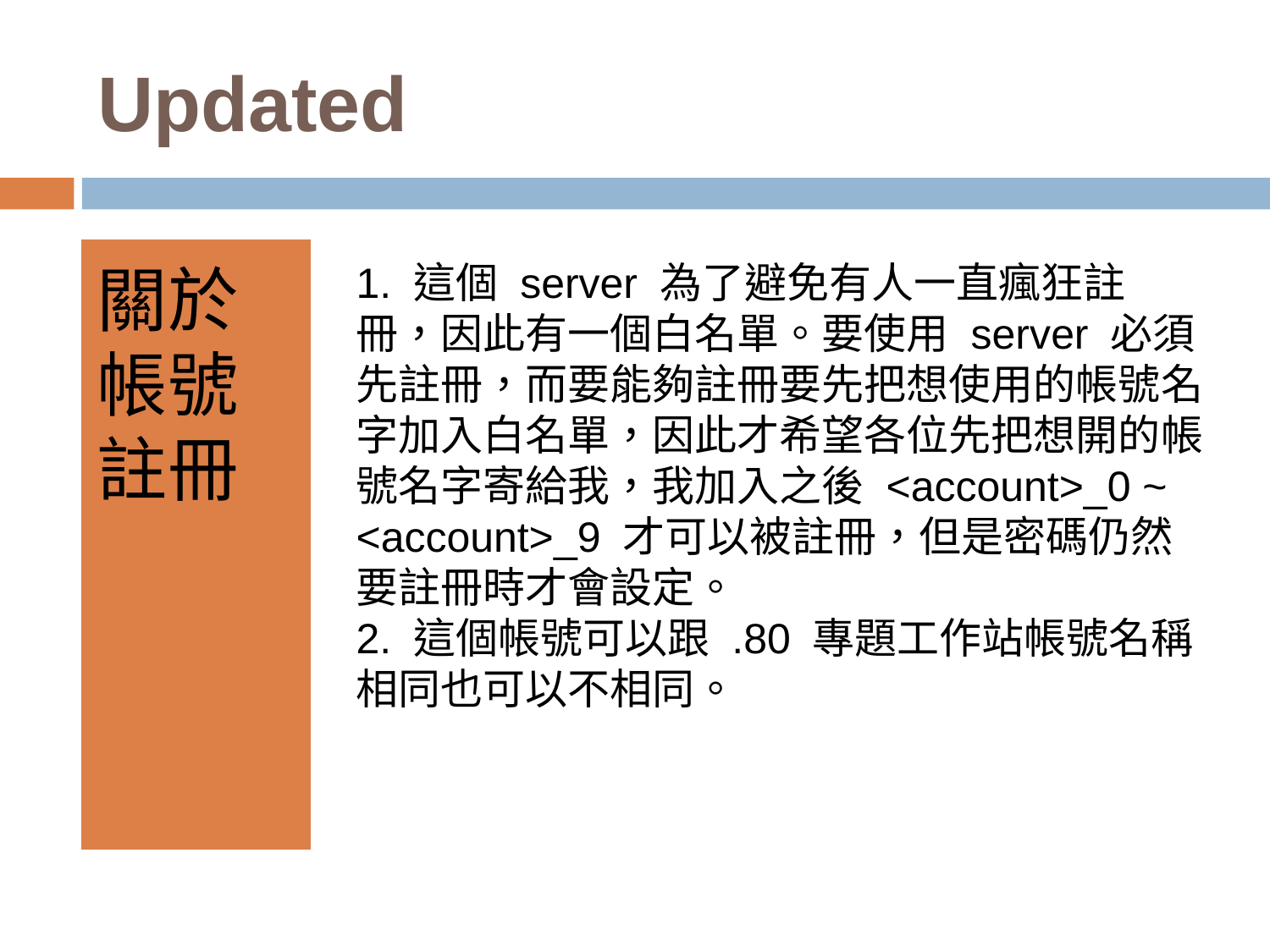

# Updated
關於帳號註冊
1. 這個 server 為了避免有人一直瘋狂註冊，因此有一個白名單。要使用 server 必須先註冊，而要能夠註冊要先把想使用的帳號名字加入白名單，因此才希望各位先把想開的帳號名字寄給我，我加入之後 <account>_0 ~ <account>_9 才可以被註冊，但是密碼仍然要註冊時才會設定。
2. 這個帳號可以跟 .80 專題工作站帳號名稱相同也可以不相同。